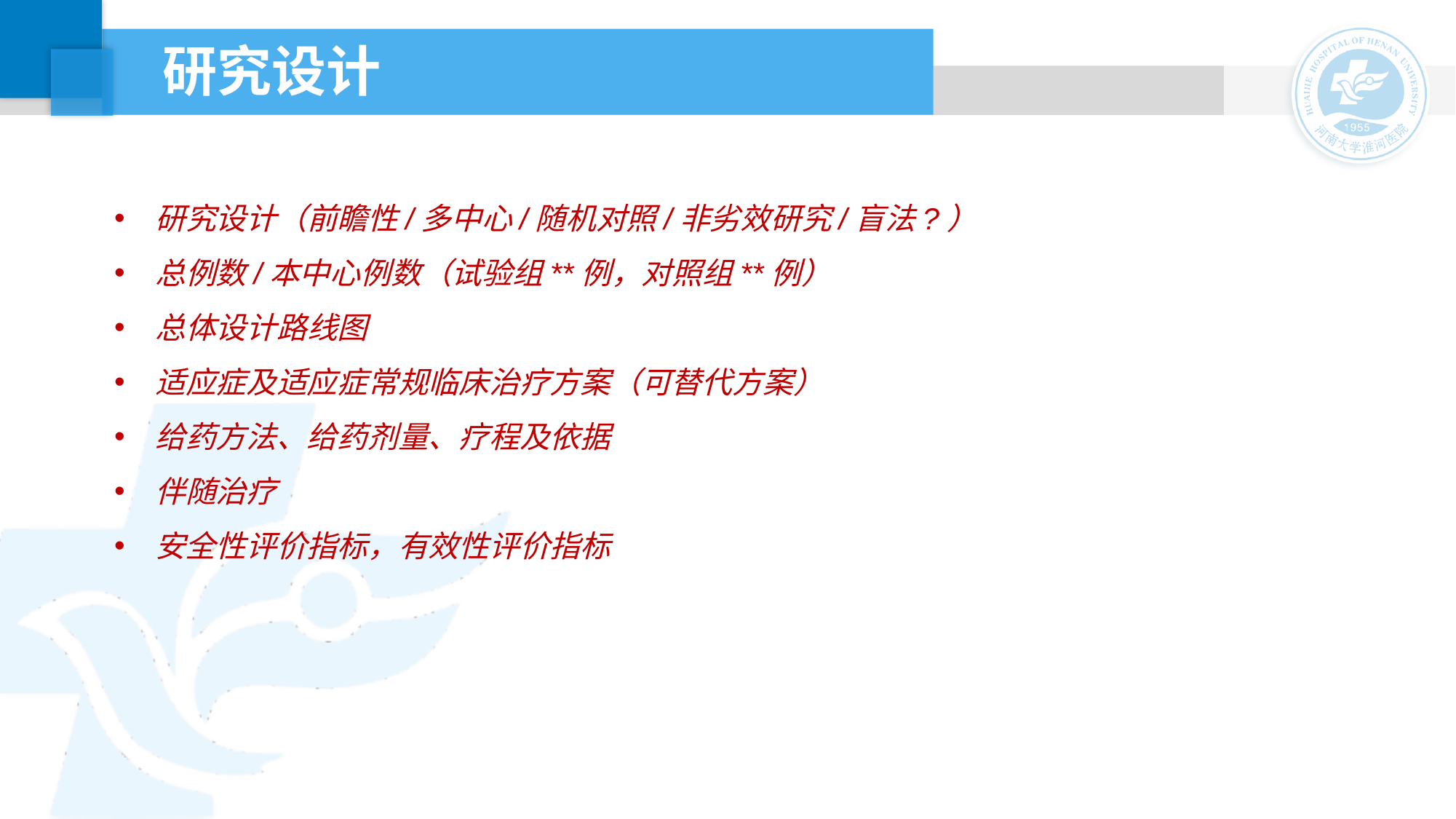

研究设计
研究设计（前瞻性/多中心/随机对照/非劣效研究/盲法?）
总例数/本中心例数（试验组**例，对照组**例）
总体设计路线图
适应症及适应症常规临床治疗方案（可替代方案）
给药方法、给药剂量、疗程及依据
伴随治疗
安全性评价指标，有效性评价指标